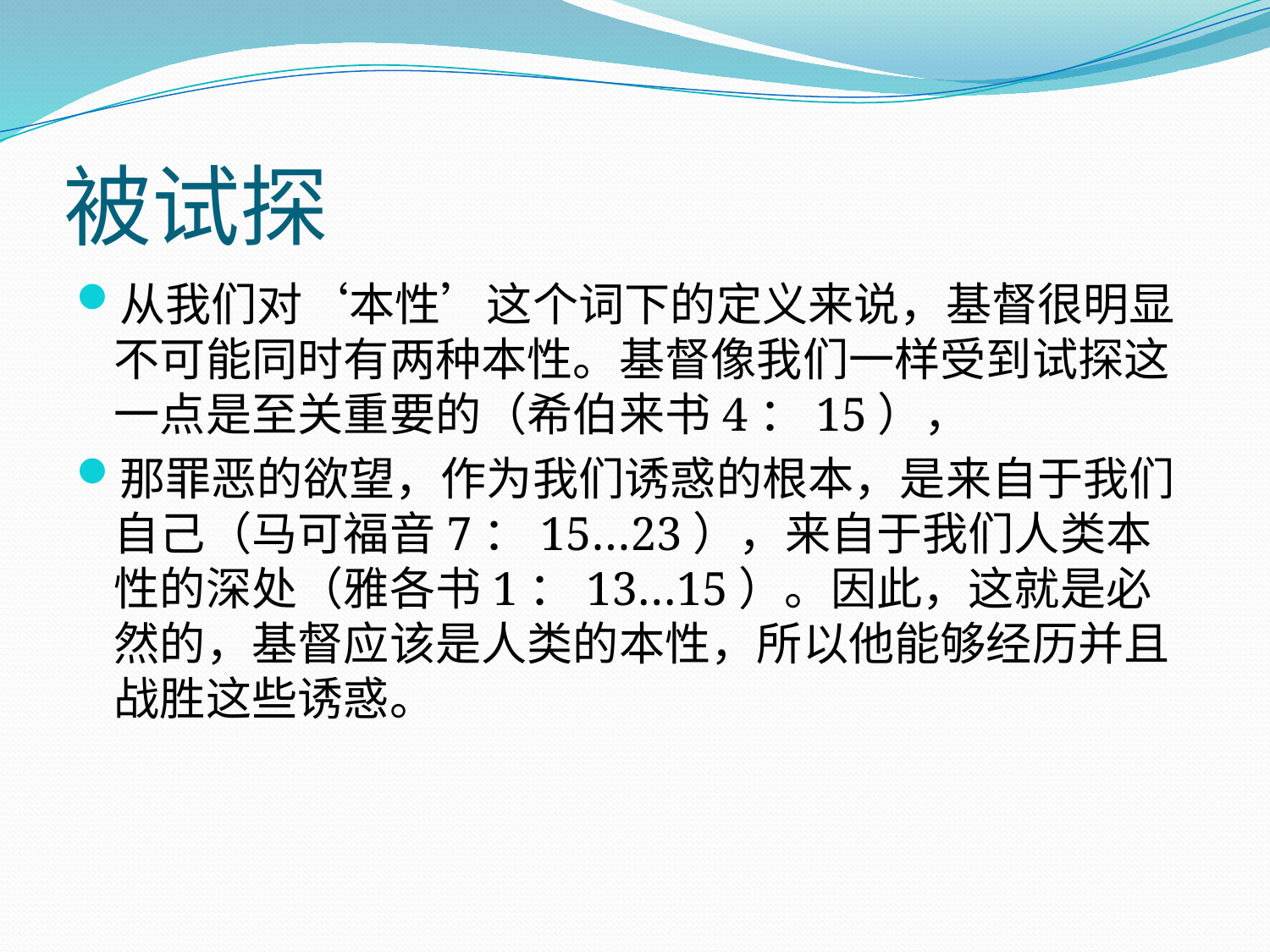

# 被试探
从我们对‘本性’这个词下的定义来说，基督很明显不可能同时有两种本性。基督像我们一样受到试探这一点是至关重要的（希伯来书4：15），
那罪恶的欲望，作为我们诱惑的根本，是来自于我们自己（马可福音7：15…23），来自于我们人类本性的深处（雅各书1：13…15）。因此，这就是必然的，基督应该是人类的本性，所以他能够经历并且战胜这些诱惑。